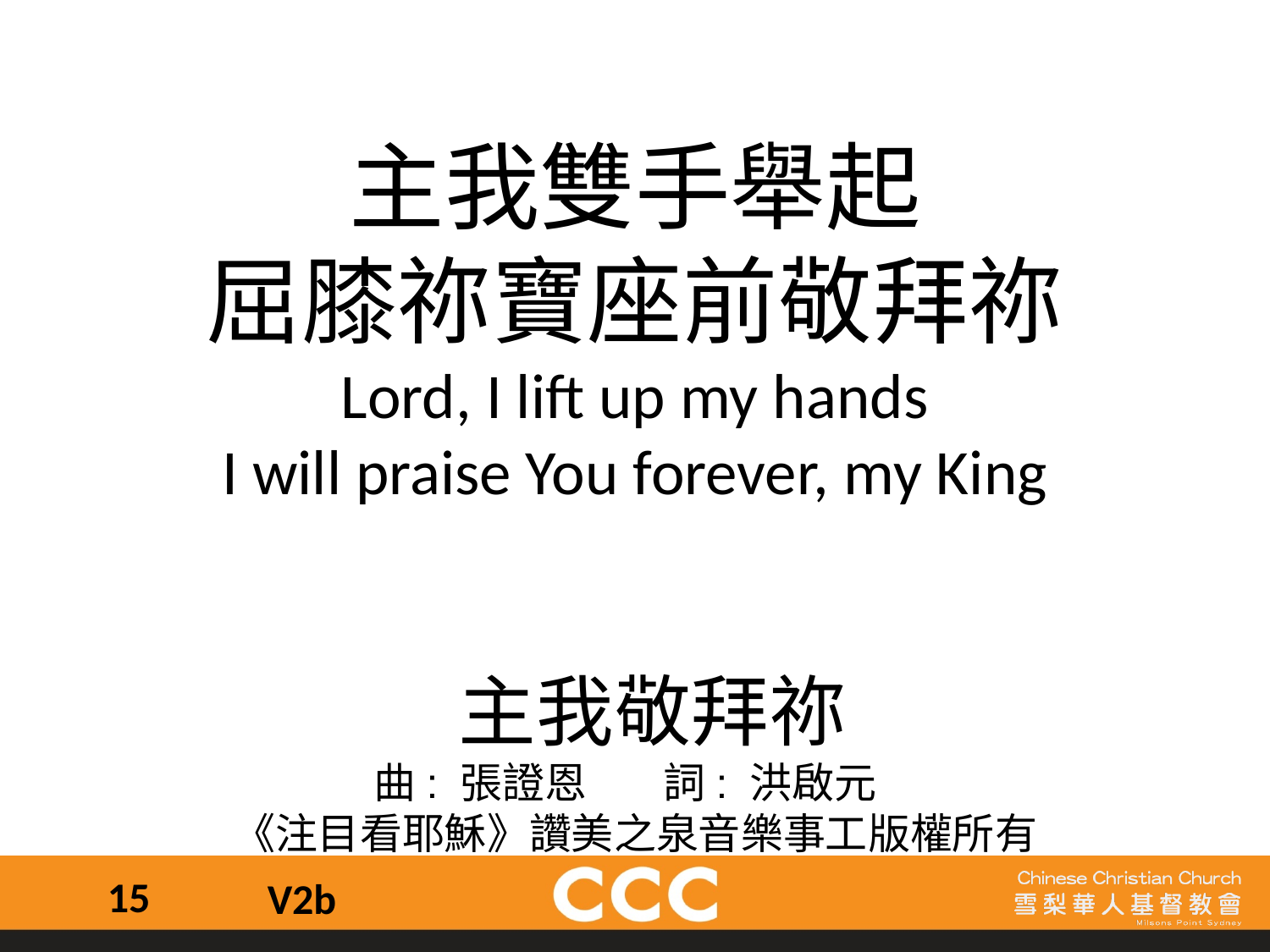

主我雙手舉起
屈膝祢寶座前敬拜祢
Lord, I lift up my hands
I will praise You forever, my King
 主我敬拜祢
曲: 張證恩        詞: 洪啟元
《注目看耶穌》讚美之泉音樂事工版權所有
15
V2b